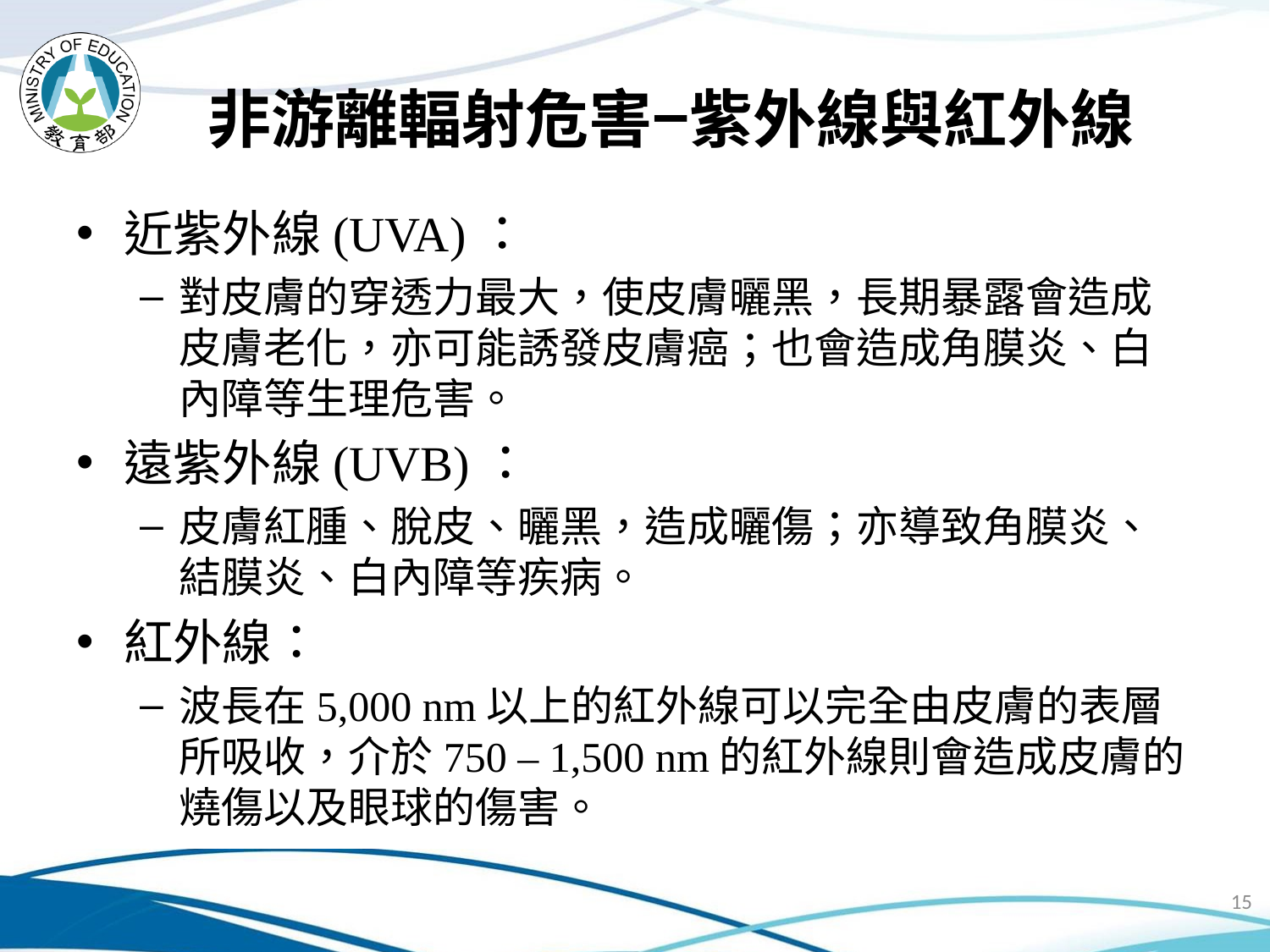

# 非游離輻射危害−紫外線與紅外線
近紫外線(UVA)：
對皮膚的穿透力最大，使皮膚曬黑，長期暴露會造成皮膚老化，亦可能誘發皮膚癌；也會造成角膜炎、白內障等生理危害。
遠紫外線(UVB)：
皮膚紅腫、脫皮、曬黑，造成曬傷；亦導致角膜炎、結膜炎、白內障等疾病。
紅外線：
波長在5,000 nm以上的紅外線可以完全由皮膚的表層所吸收，介於750 – 1,500 nm的紅外線則會造成皮膚的燒傷以及眼球的傷害。

15